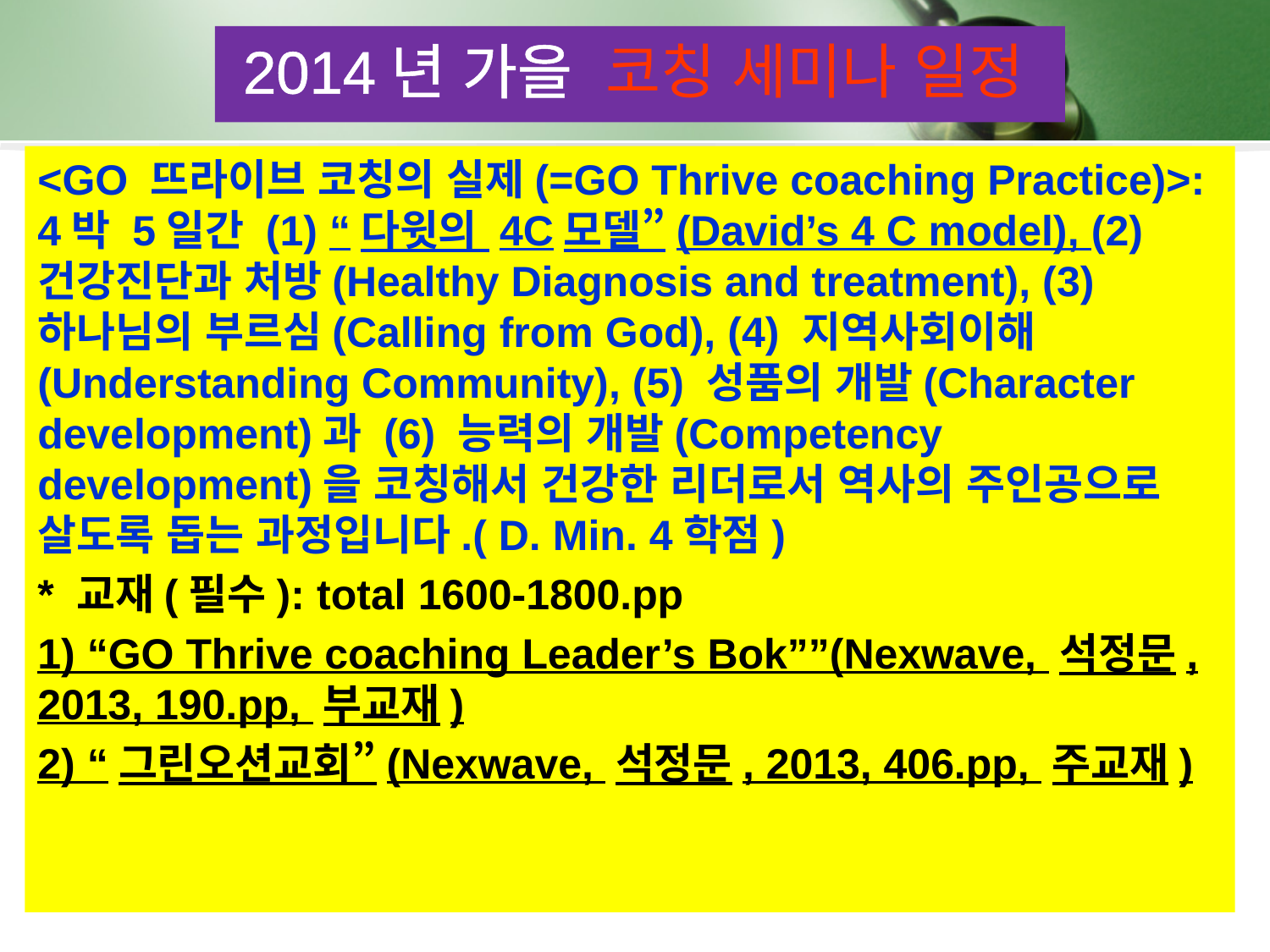

2014년 가을  코칭 세미나 일정
<GO 뜨라이브 코칭의 실제(=GO Thrive coaching Practice)>: 4박 5일간 (1) “다윗의 4C모델”(David’s 4 C model), (2)건강진단과 처방(Healthy Diagnosis and treatment), (3)하나님의 부르심(Calling from God), (4) 지역사회이해 (Understanding Community), (5) 성품의 개발(Character development)과 (6) 능력의 개발(Competency development)을 코칭해서 건강한 리더로서 역사의 주인공으로 살도록 돕는 과정입니다.( D. Min. 4학점)
* 교재(필수): total 1600-1800.pp
1) “GO Thrive coaching Leader’s Bok””(Nexwave, 석정문, 2013, 190.pp, 부교재)
2) “그린오션교회”(Nexwave, 석정문, 2013, 406.pp, 주교재)